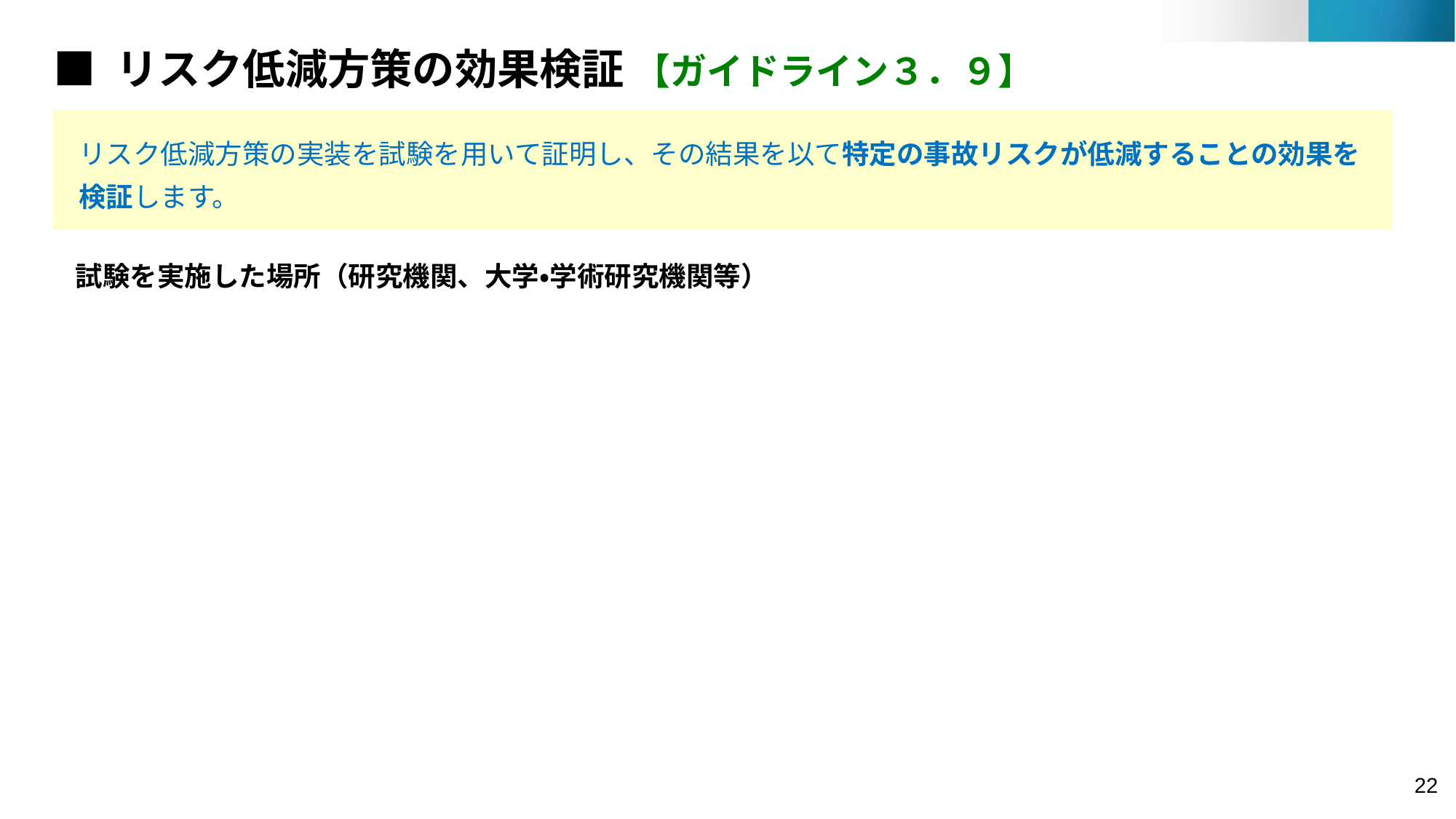

■ リスク低減方策の効果検証 【ガイドライン３．９】
リスク低減方策の実装を試験を用いて証明し、その結果を以て特定の事故リスクが低減することの効果を検証します。
試験を実施した場所（研究機関、大学・学術研究機関等）

22